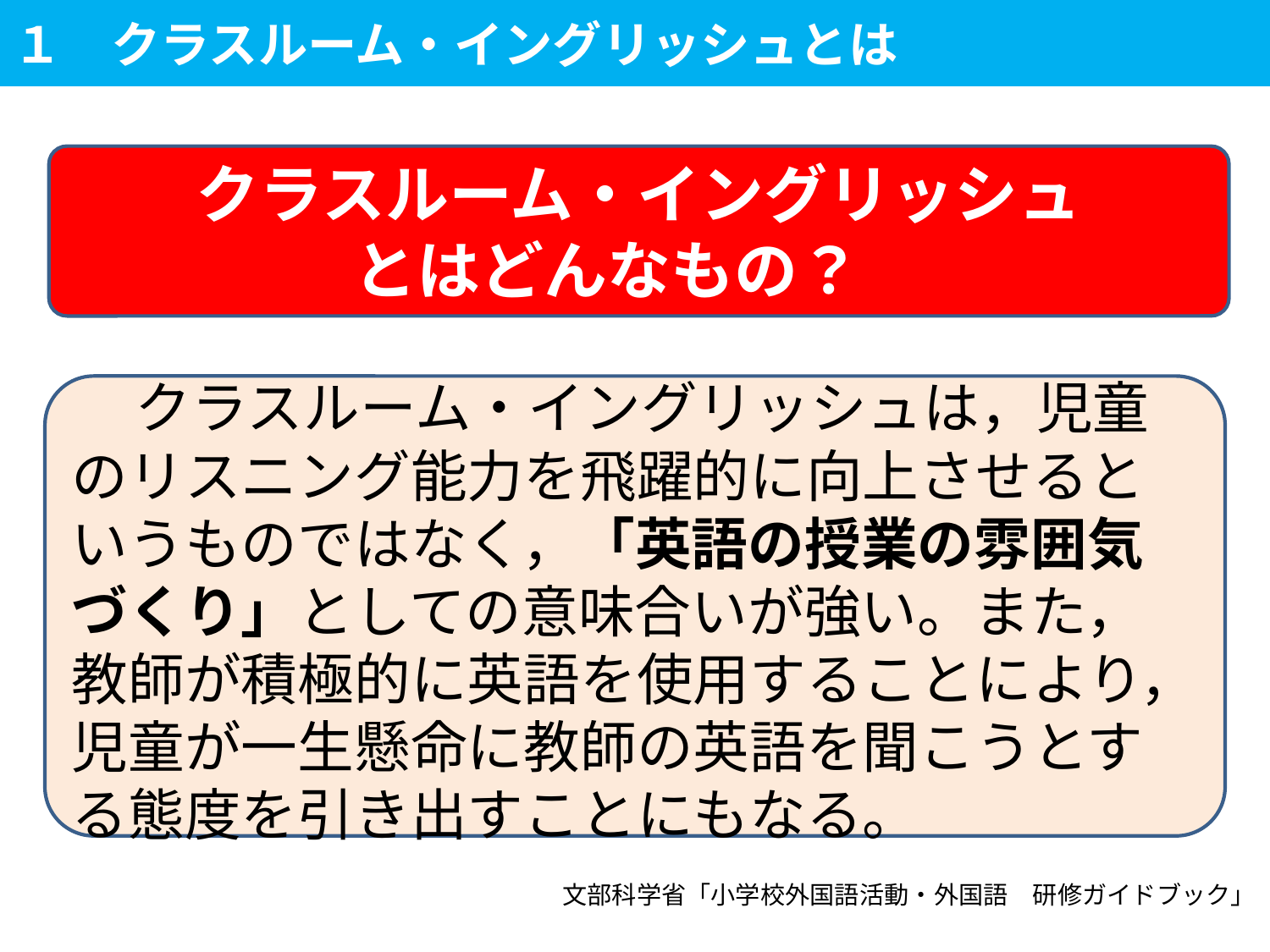

# １　クラスルーム・イングリッシュとは
クラスルーム・イングリッシュ
とはどんなもの？
　クラスルーム・イングリッシュは，児童のリスニング能力を飛躍的に向上させるというものではなく，「英語の授業の雰囲気づくり」としての意味合いが強い。また，教師が積極的に英語を使用することにより，児童が一生懸命に教師の英語を聞こうとする態度を引き出すことにもなる。
文部科学省「小学校外国語活動・外国語　研修ガイドブック」